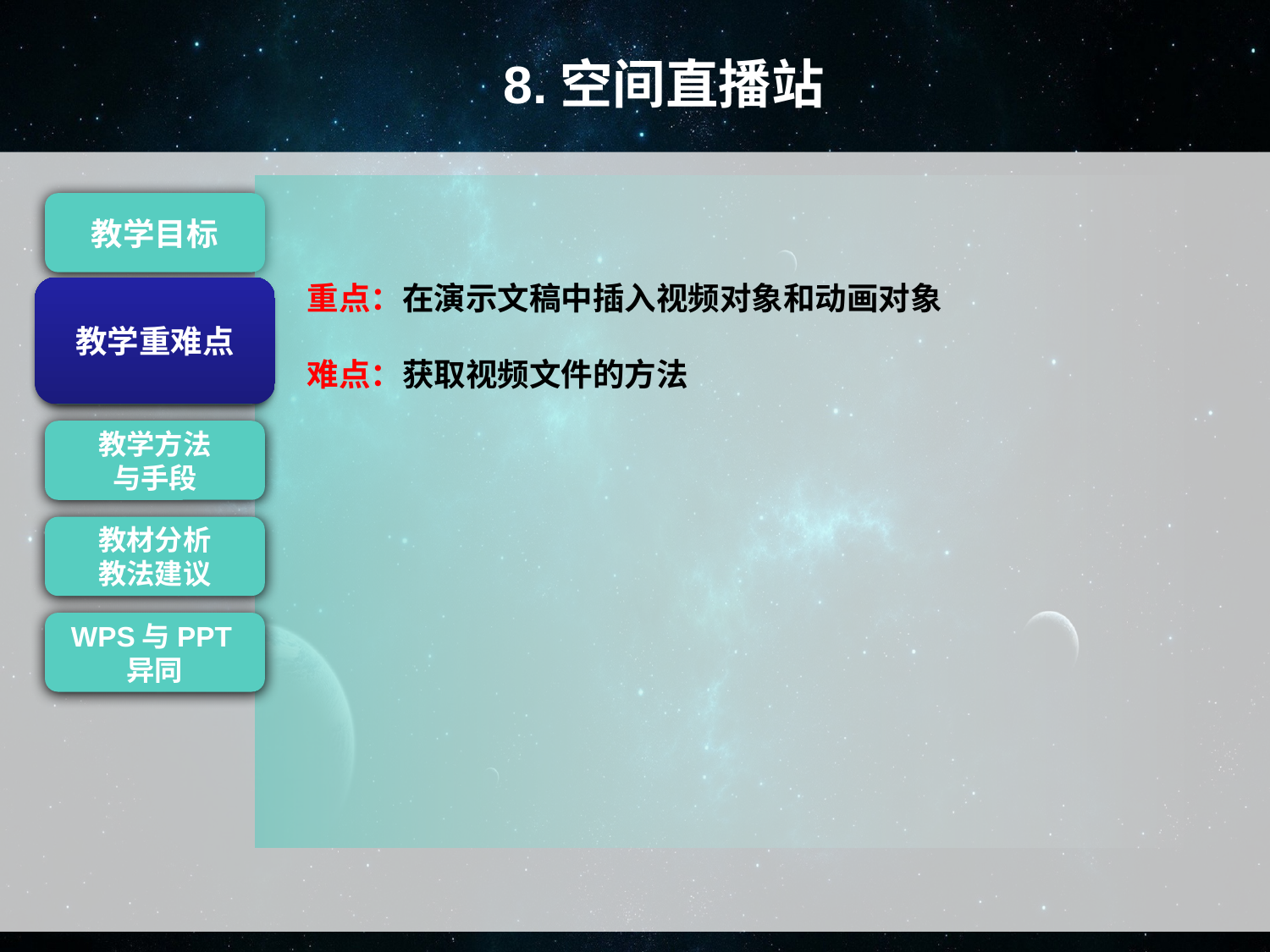

8.空间直播站

重点：在演示文稿中插入视频对象和动画对象

难点：获取视频文件的方法
教学目标
教学重难点
教学重难点
教学方法
与手段
教材分析
教法建议
WPS与PPT异同